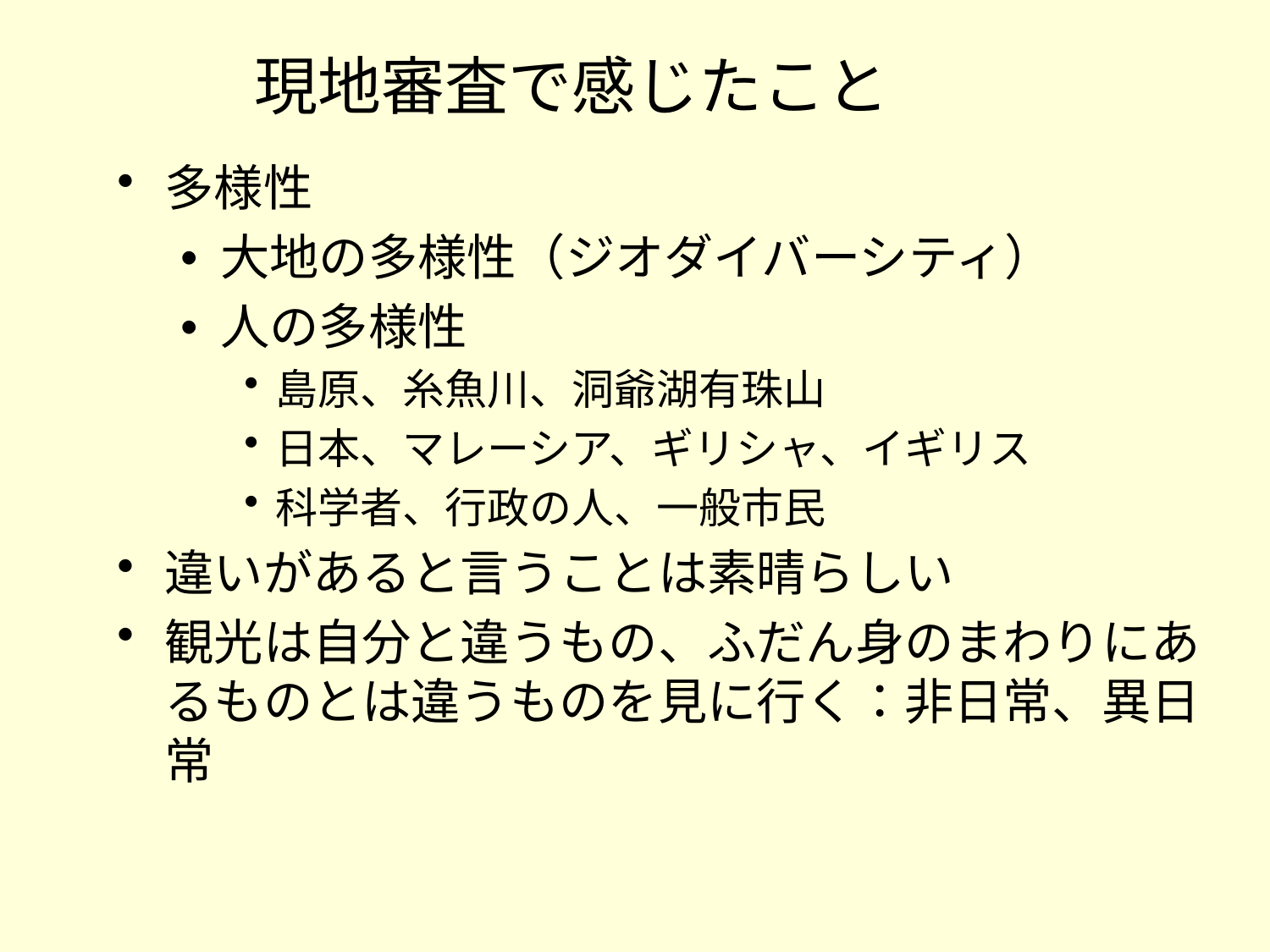

# 現地審査で感じたこと
多様性
大地の多様性（ジオダイバーシティ）
人の多様性
島原、糸魚川、洞爺湖有珠山
日本、マレーシア、ギリシャ、イギリス
科学者、行政の人、一般市民
違いがあると言うことは素晴らしい
観光は自分と違うもの、ふだん身のまわりにあるものとは違うものを見に行く：非日常、異日常